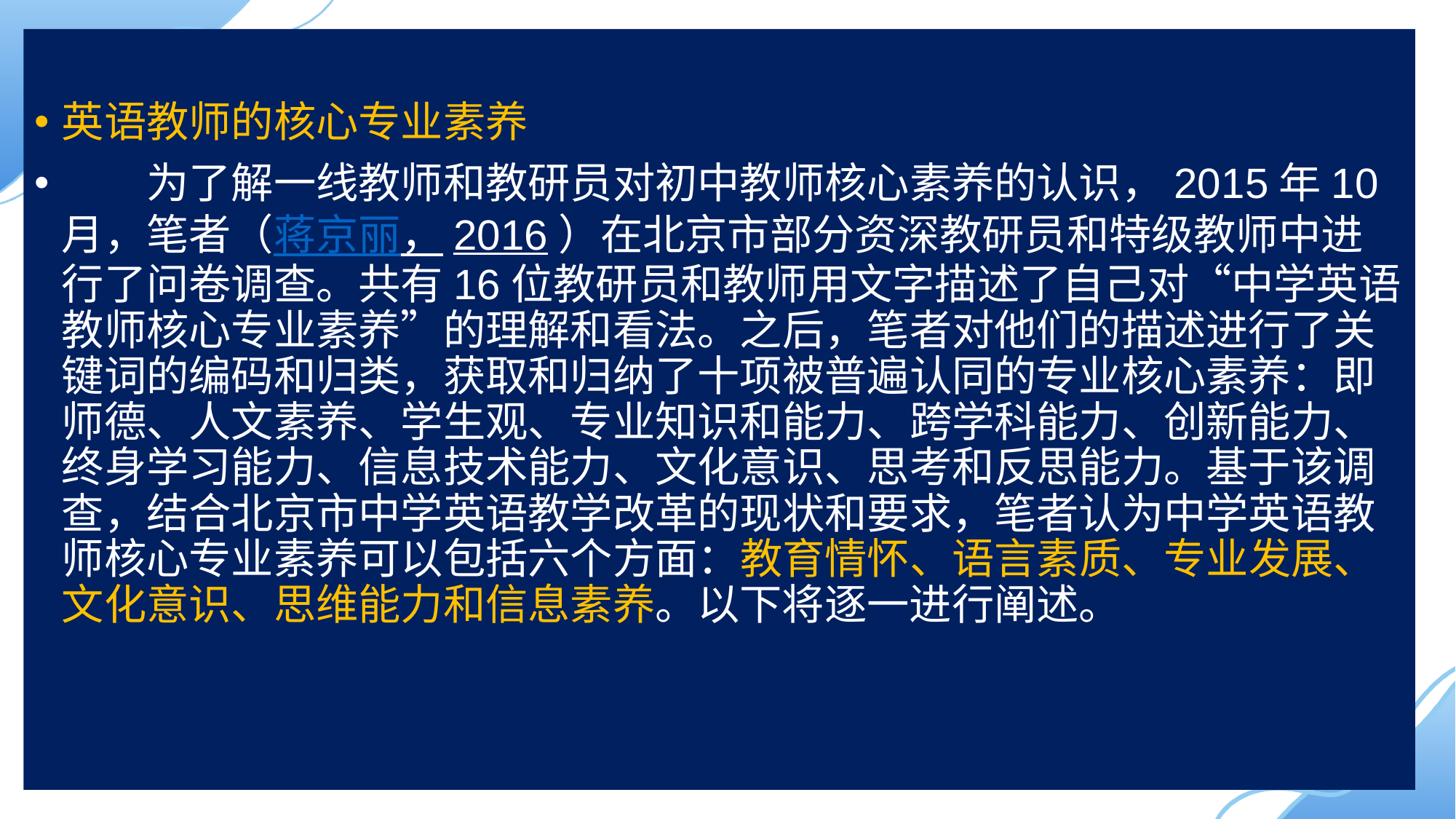

英语教师的核心专业素养
　　为了解一线教师和教研员对初中教师核心素养的认识，2015年10月，笔者（蒋京丽，2016）在北京市部分资深教研员和特级教师中进行了问卷调查。共有16位教研员和教师用文字描述了自己对“中学英语教师核心专业素养”的理解和看法。之后，笔者对他们的描述进行了关键词的编码和归类，获取和归纳了十项被普遍认同的专业核心素养：即师德、人文素养、学生观、专业知识和能力、跨学科能力、创新能力、终身学习能力、信息技术能力、文化意识、思考和反思能力。基于该调查，结合北京市中学英语教学改革的现状和要求，笔者认为中学英语教师核心专业素养可以包括六个方面：教育情怀、语言素质、专业发展、文化意识、思维能力和信息素养。以下将逐一进行阐述。